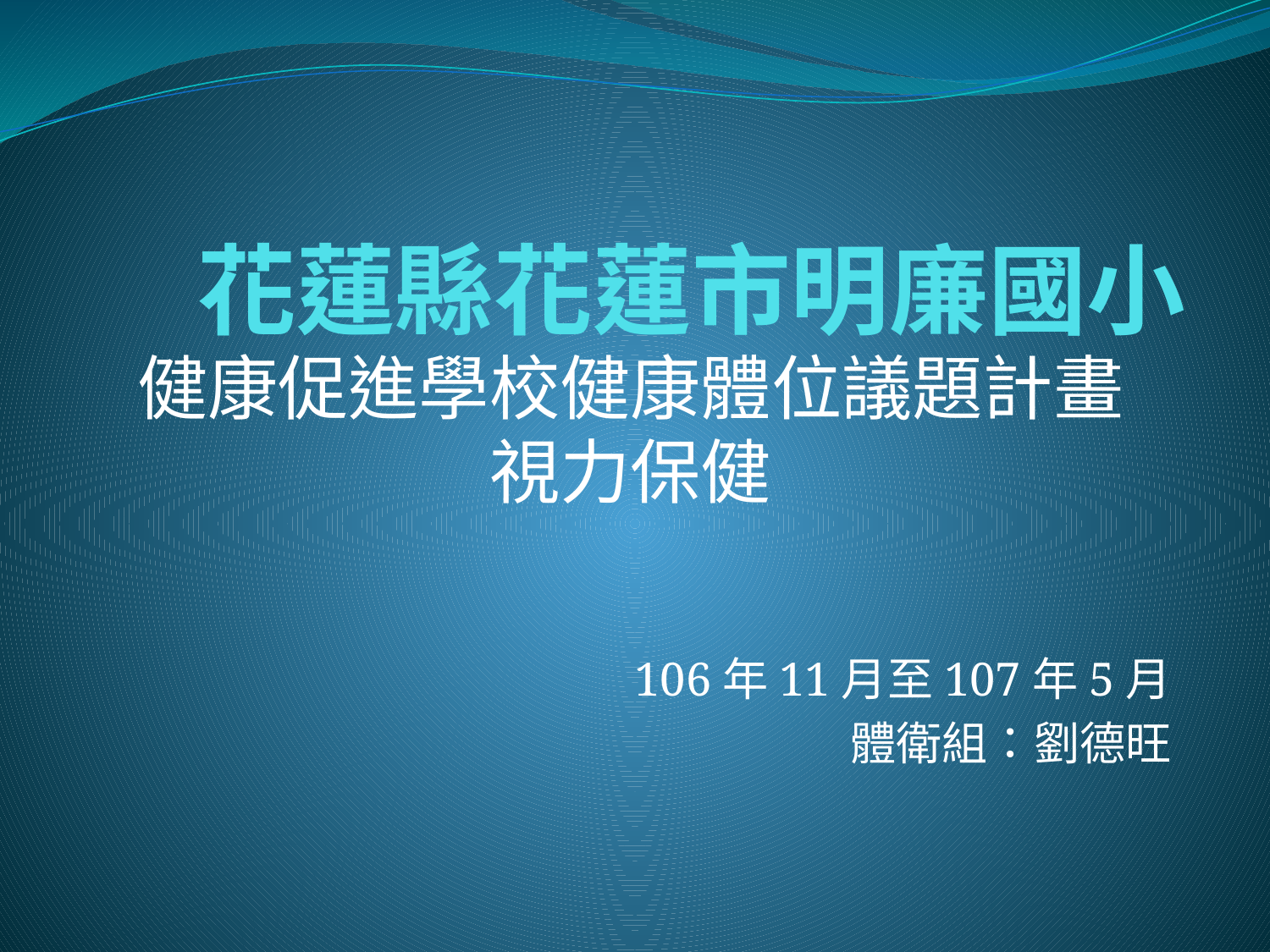

# 花蓮縣花蓮市明廉國小
健康促進學校健康體位議題計畫
視力保健

106年11月至107年5月
體衛組：劉德旺